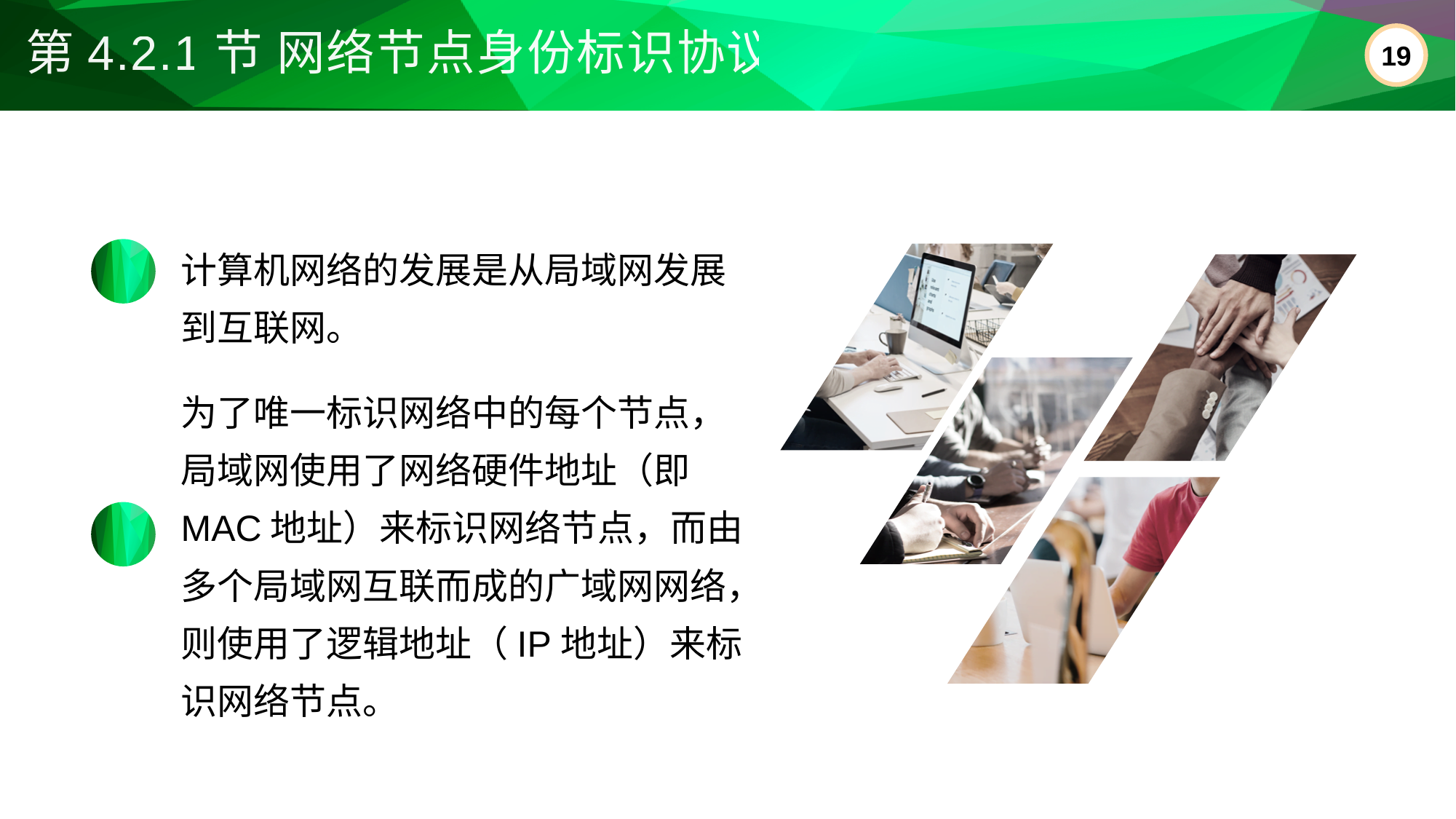

第4.2.1节 网络节点身份标识协议
计算机网络的发展是从局域网发展到互联网。
为了唯一标识网络中的每个节点，局域网使用了网络硬件地址（即MAC地址）来标识网络节点，而由多个局域网互联而成的广域网网络，则使用了逻辑地址（IP地址）来标识网络节点。